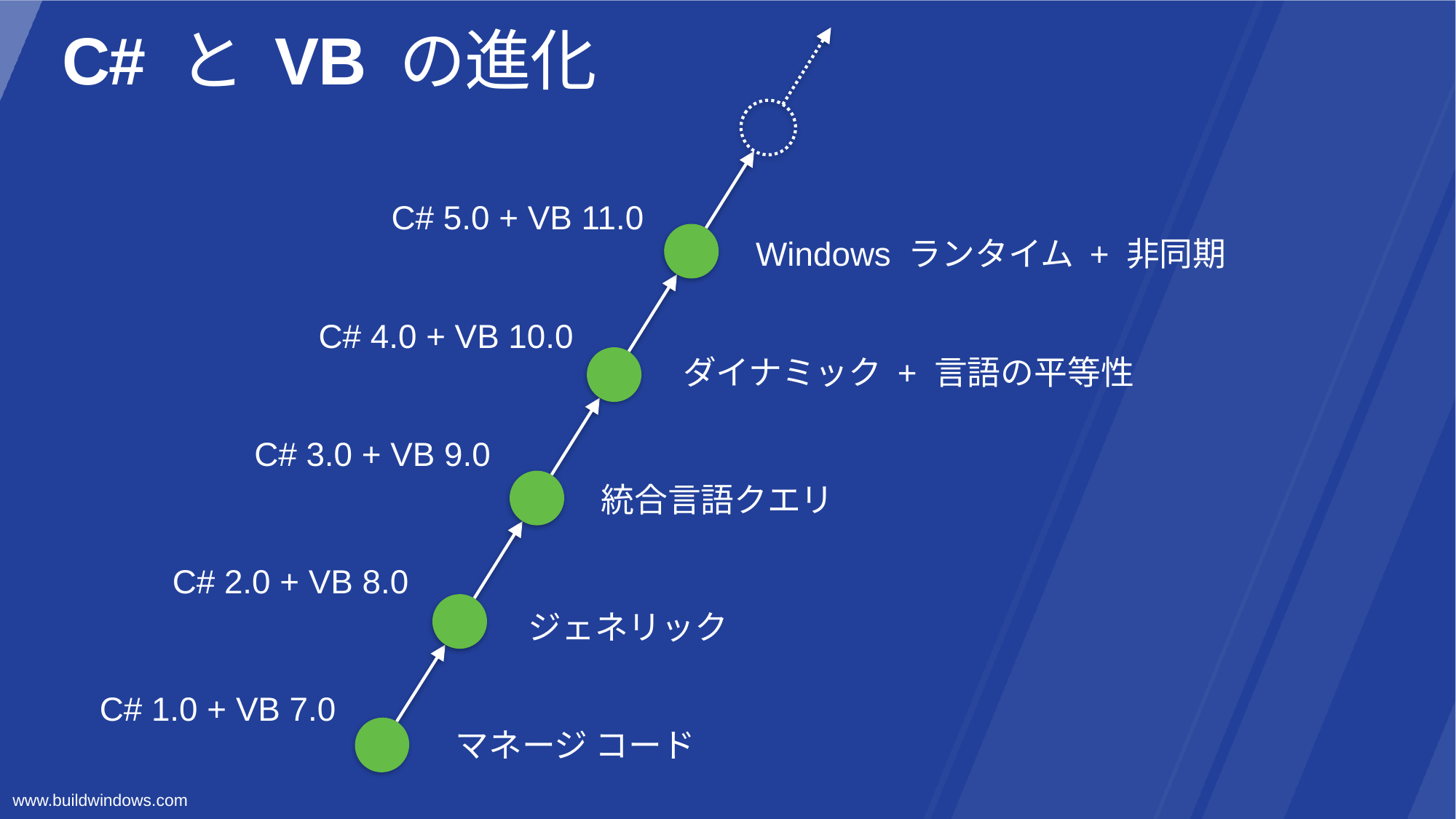

# C# と VB の進化

C# 5.0 + VB 11.0

Windows ランタイム + 非同期
C# 4.0 + VB 10.0
ダイナミック + 言語の平等性

C# 3.0 + VB 9.0

統合言語クエリ
C# 2.0 + VB 8.0

ジェネリック
C# 1.0 + VB 7.0

マネージ コード